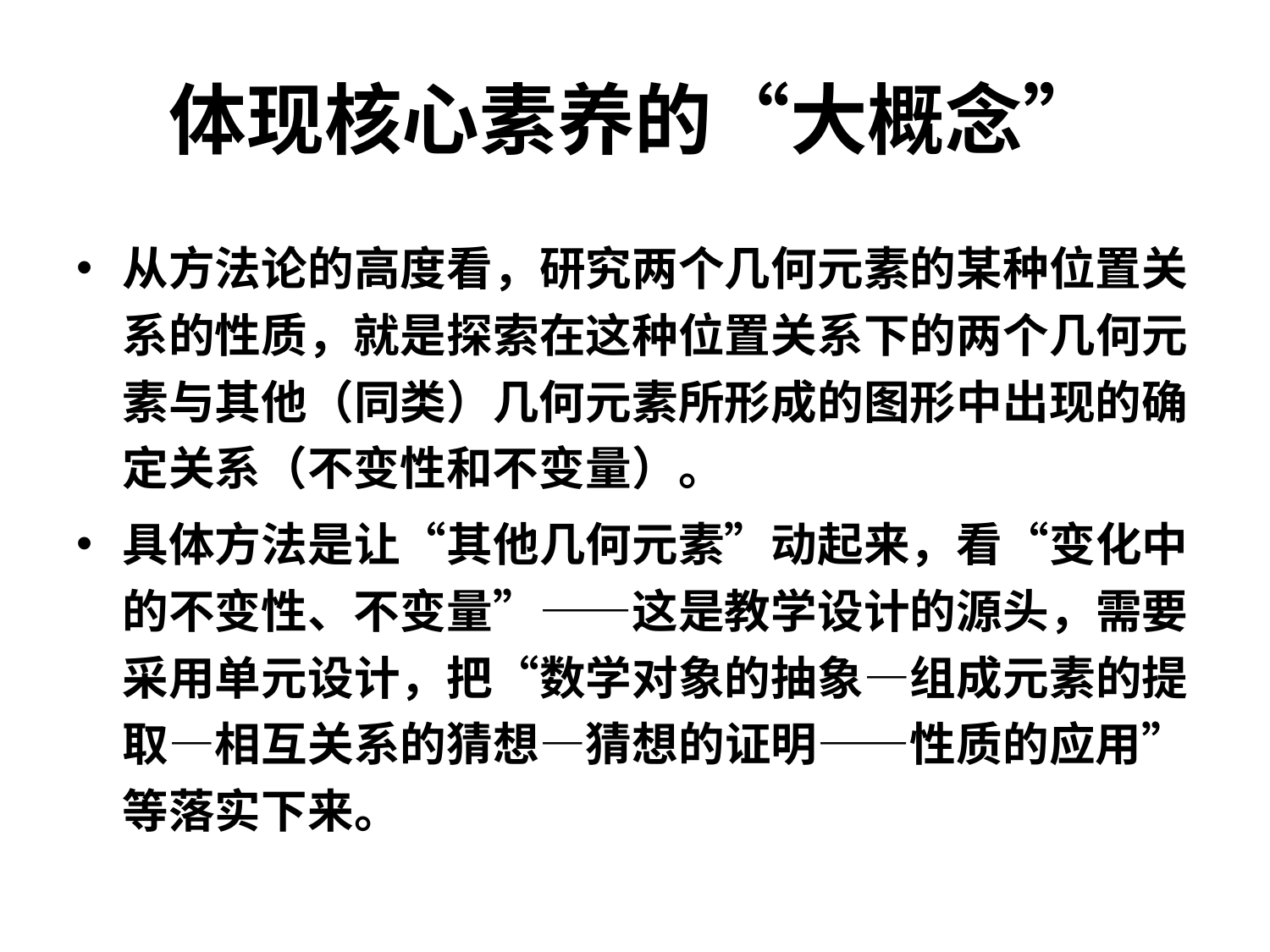

# 体现核心素养的“大概念”
从方法论的高度看，研究两个几何元素的某种位置关系的性质，就是探索在这种位置关系下的两个几何元素与其他（同类）几何元素所形成的图形中出现的确定关系（不变性和不变量）。
具体方法是让“其他几何元素”动起来，看“变化中的不变性、不变量”——这是教学设计的源头，需要采用单元设计，把“数学对象的抽象—组成元素的提取—相互关系的猜想—猜想的证明——性质的应用”等落实下来。